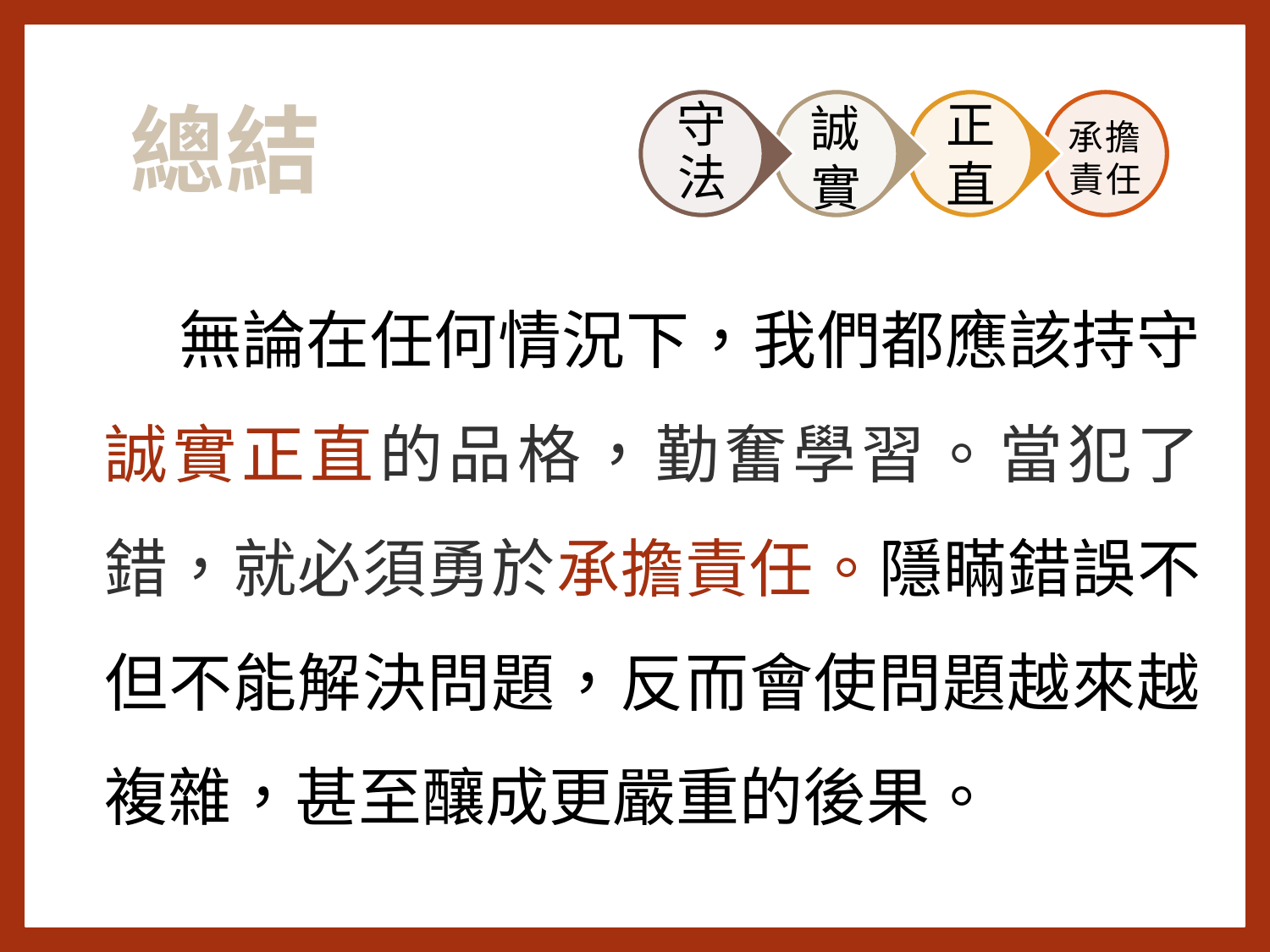

承擔責任

正
直

誠實

守法
# 總結
    無論在任何情況下，我們都應該持守誠實正直的品格，勤奮學習。當犯了錯，就必須勇於承擔責任。隱瞞錯誤不但不能解決問題，反而會使問題越來越複雜，甚至釀成更嚴重的後果。